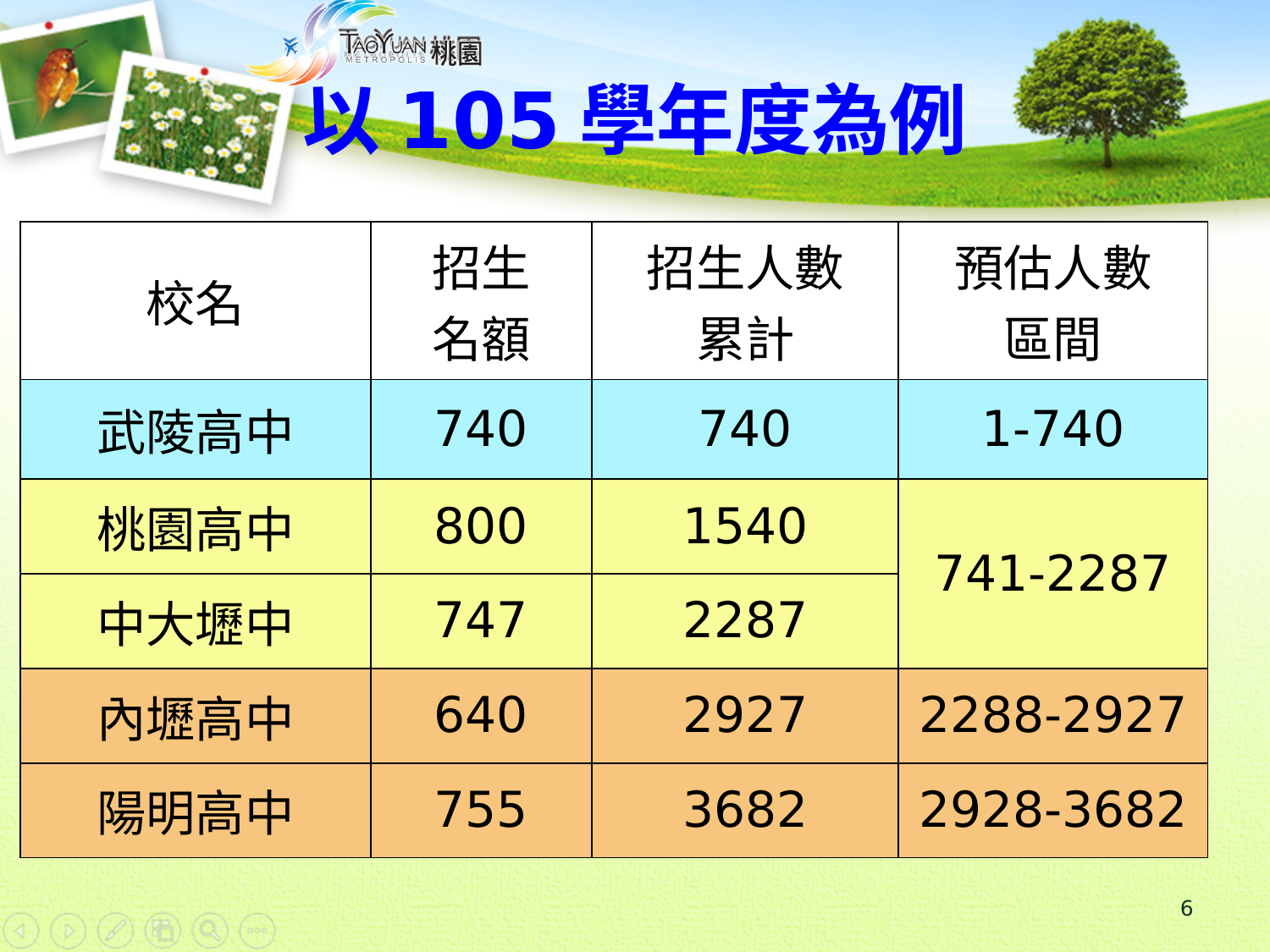

# 以105學年度為例
| 校名 | 招生 名額 | 招生人數 累計 | 預估人數 區間 |
| --- | --- | --- | --- |
| 武陵高中 | 740 | 740 | 1-740 |
| 桃園高中 | 800 | 1540 | 741-2287 |
| 中大壢中 | 747 | 2287 |  |
| 內壢高中 | 640 | 2927 | 2288-2927 |
| 陽明高中 | 755 | 3682 | 2928-3682 |
6